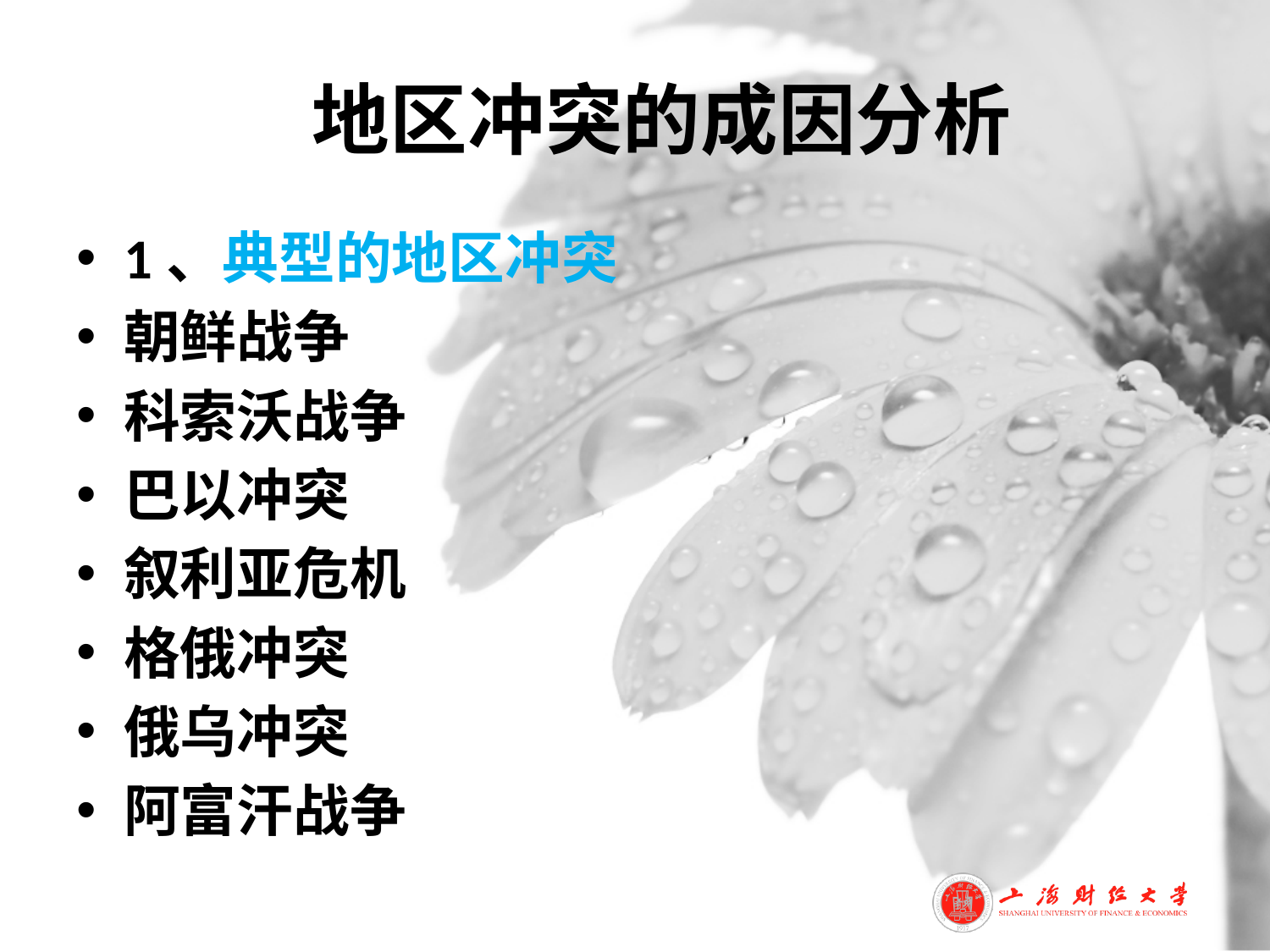

# 地区冲突的成因分析
1、典型的地区冲突
朝鲜战争
科索沃战争
巴以冲突
叙利亚危机
格俄冲突
俄乌冲突
阿富汗战争